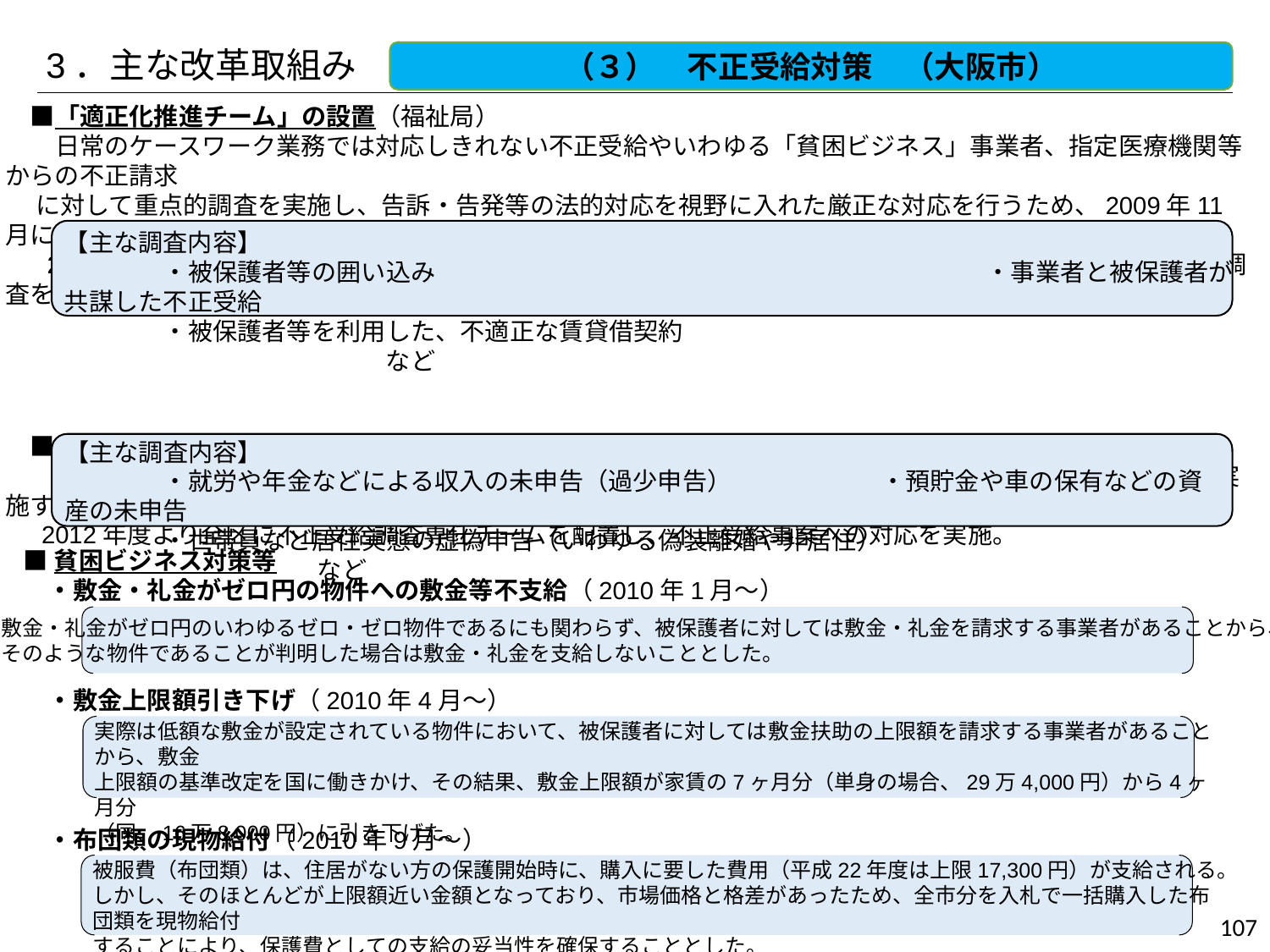

3．主な改革取組み
（３）　不正受給対策　（大阪市）
　■「適正化推進チーム」の設置（福祉局）
　　日常のケースワーク業務では対応しきれない不正受給やいわゆる「貧困ビジネス」事業者、指定医療機関等からの不正請求
　 に対して重点的調査を実施し、告訴・告発等の法的対応を視野に入れた厳正な対応を行うため、2009年11月に設置した。
　  2012年度からは、区をまたがる不正受給や被保護者に不利益をもたらす恐れのある施設・団体等に関する調査を実施。

　■各区における「不正受給調査専任チーム」の設置（2011年：浪速区・西成区、2012年：全区）
　　日常のケースワーク業務では調査が困難である被保護者の詳細な生活実態把握等について、重点的調査を実施するため、
　 2012年度より全区に不正受給調査専任チームを配置し、不正受給事案への対応を実施。

【主な調査内容】
　　　　・被保護者等の囲い込み　　　　　　　　　　　　　　　　　 　　　　　・事業者と被保護者が共謀した不正受給
　　　　・被保護者等を利用した、不適正な賃貸借契約　　　　　　　　　　　　　　　　　　　　　　　　　　　　　　　　　　　など
【主な調査内容】
　　　　・就労や年金などによる収入の未申告（過少申告）　　　　　　・預貯金や車の保有などの資産の未申告
　　　　・世帯員など居住実態の虚偽申告（いわゆる偽装離婚や非居住）　　　　　　　　　　　　　　　　　　　　　　　 など

■貧困ビジネス対策等
　・敷金・礼金がゼロ円の物件への敷金等不支給（2010年1月～）

　・敷金上限額引き下げ（2010年4月～）

　・布団類の現物給付（2010年9月～）

敷金・礼金がゼロ円のいわゆるゼロ・ゼロ物件であるにも関わらず、被保護者に対しては敷金・礼金を請求する事業者があることから、
そのような物件であることが判明した場合は敷金・礼金を支給しないこととした。
実際は低額な敷金が設定されている物件において、被保護者に対しては敷金扶助の上限額を請求する事業者があることから、敷金
上限額の基準改定を国に働きかけ、その結果、敷金上限額が家賃の7ヶ月分（単身の場合、29万4,000円）から4ヶ月分
（同、16万8,000円）に引き下げた。

被服費（布団類）は、住居がない方の保護開始時に、購入に要した費用（平成22年度は上限17,300円）が支給される。
しかし、そのほとんどが上限額近い金額となっており、市場価格と格差があったため、全市分を入札で一括購入した布団類を現物給付
することにより、保護費としての支給の妥当性を確保することとした。

107